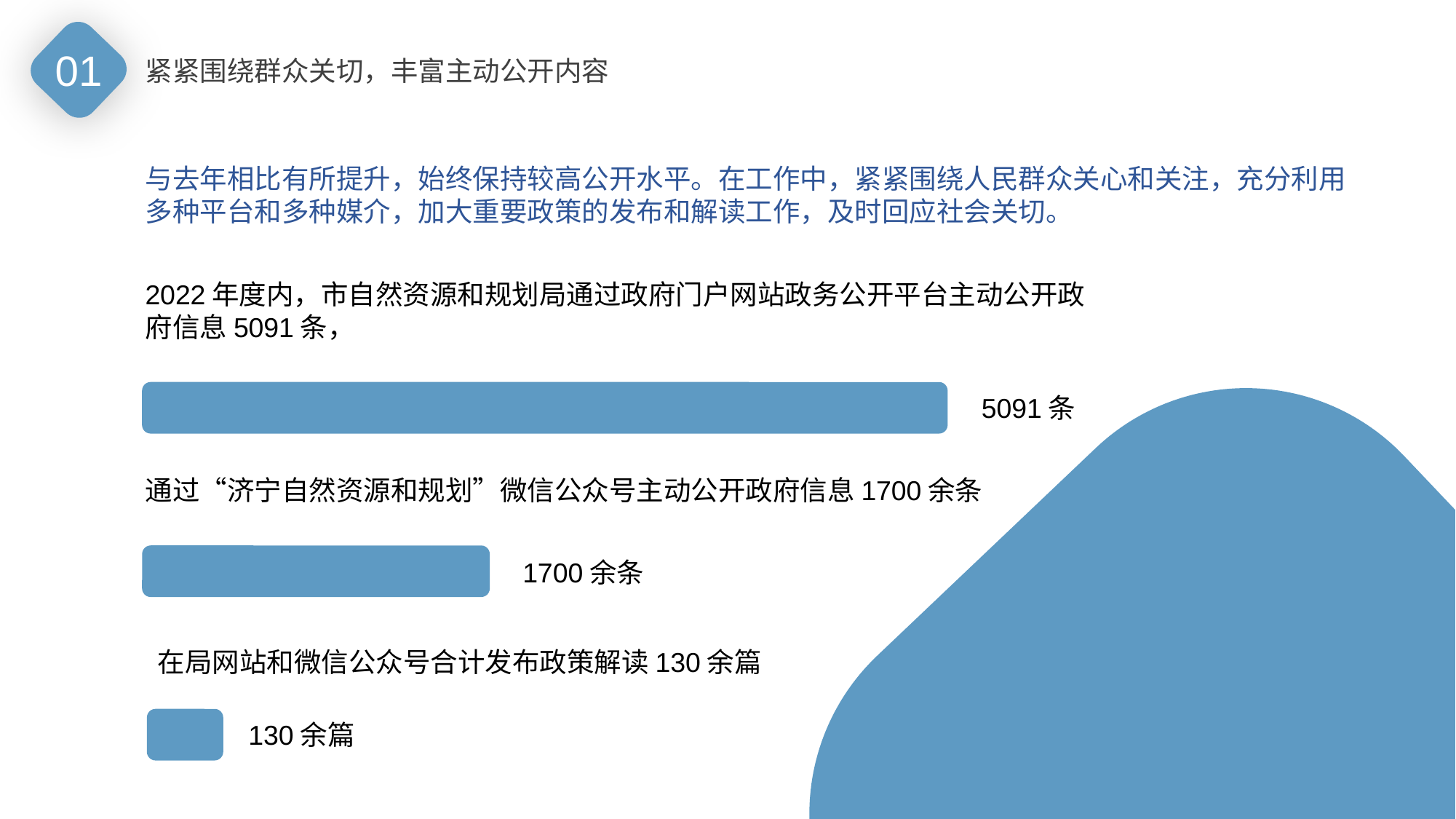

紧紧围绕群众关切，丰富主动公开内容
01
与去年相比有所提升，始终保持较高公开水平。在工作中，紧紧围绕人民群众关心和关注，充分利用多种平台和多种媒介，加大重要政策的发布和解读工作，及时回应社会关切。
2022年度内，市自然资源和规划局通过政府门户网站政务公开平台主动公开政府信息5091条，

5091条

通过“济宁自然资源和规划”微信公众号主动公开政府信息1700余条

1700余条
在局网站和微信公众号合计发布政策解读130余篇

130余篇